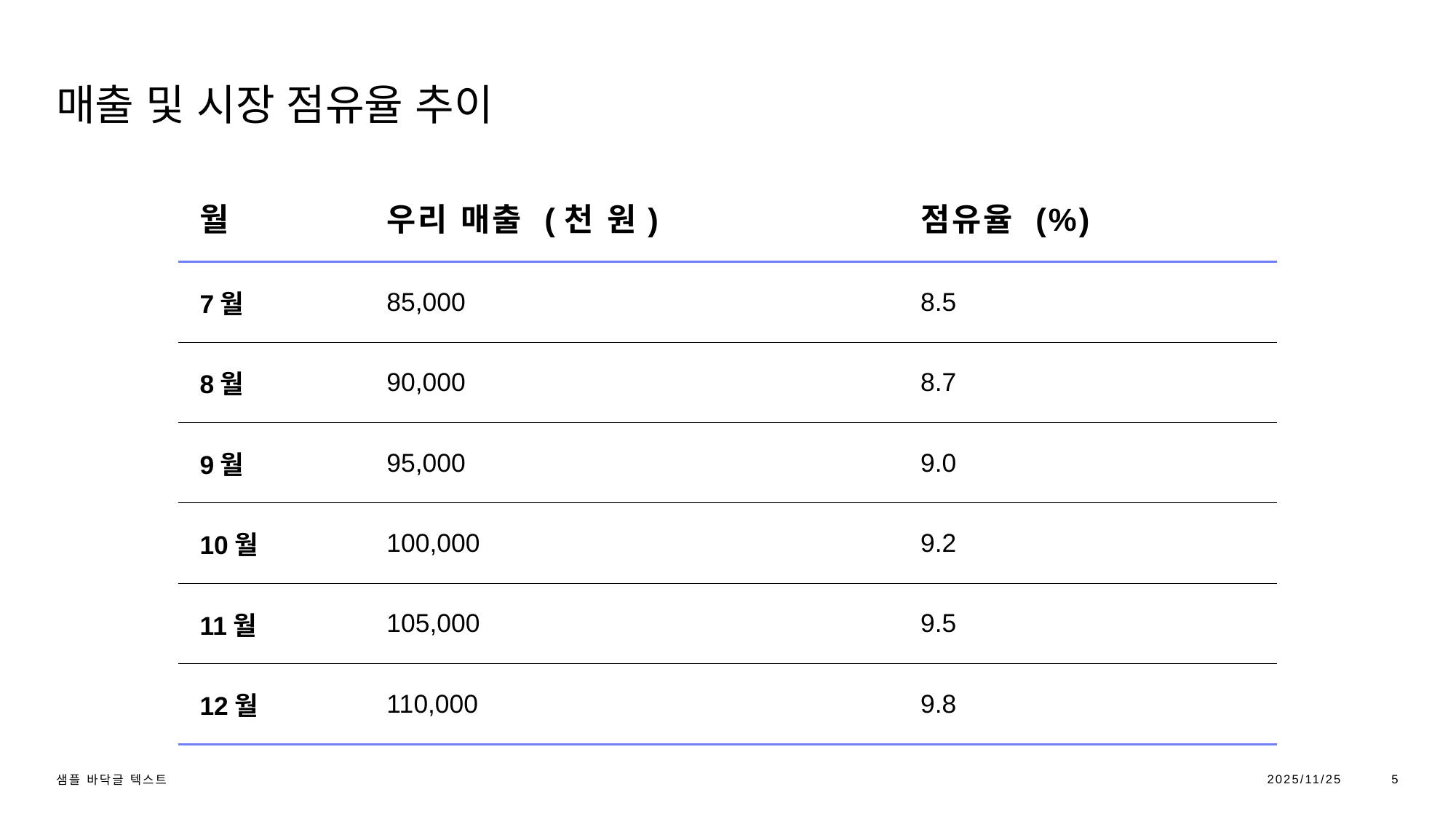

# 매출 및 시장 점유율 추이
| 월 | 우리 매출 (천 원) | 점유율 (%) |
| --- | --- | --- |
| 7월 | 85,000 | 8.5 |
| 8월 | 90,000 | 8.7 |
| 9월 | 95,000 | 9.0 |
| 10월 | 100,000 | 9.2 |
| 11월 | 105,000 | 9.5 |
| 12월 | 110,000 | 9.8 |
2025/11/25
5
샘플 바닥글 텍스트